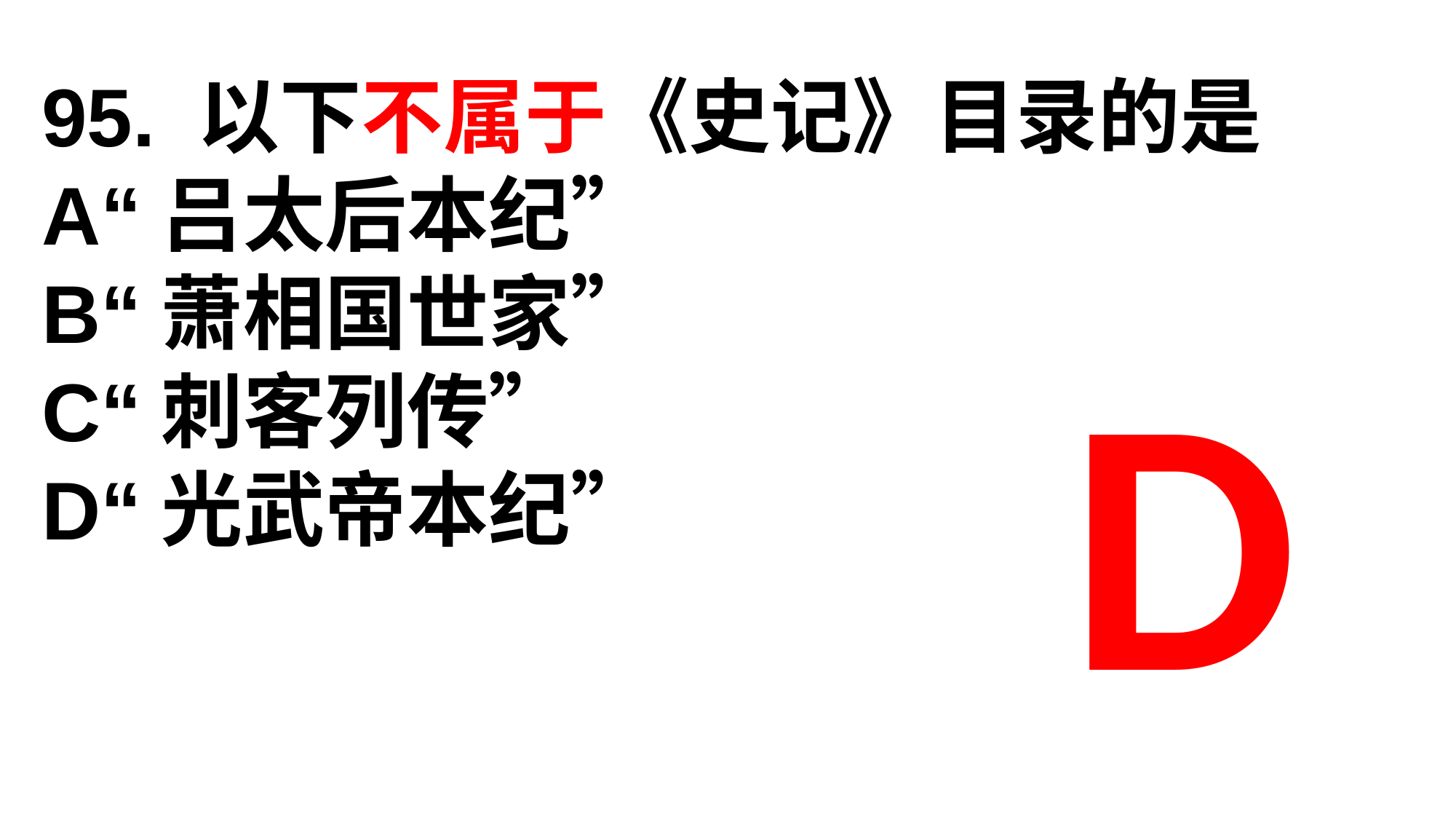

95. 以下不属于《史记》目录的是
A“吕太后本纪”
B“萧相国世家”
C“刺客列传”
D“光武帝本纪”
D